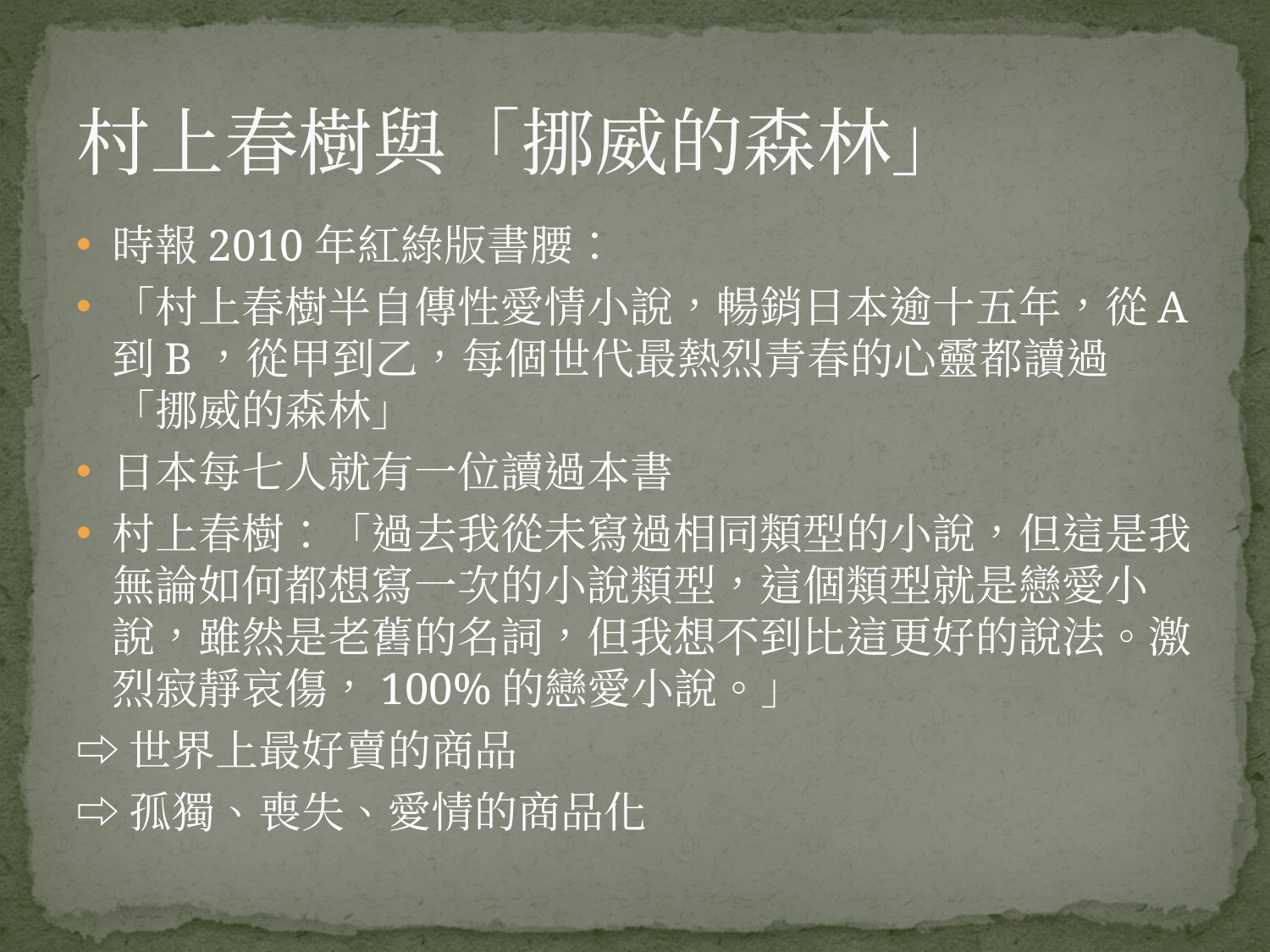

# 村上春樹與「挪威的森林」
時報2010年紅綠版書腰：
「村上春樹半自傳性愛情小說，暢銷日本逾十五年，從A到B，從甲到乙，每個世代最熱烈青春的心靈都讀過「挪威的森林」
日本每七人就有一位讀過本書
村上春樹：「過去我從未寫過相同類型的小說，但這是我無論如何都想寫一次的小說類型，這個類型就是戀愛小說，雖然是老舊的名詞，但我想不到比這更好的說法。激烈寂靜哀傷，100%的戀愛小說。」
⇨世界上最好賣的商品
⇨孤獨、喪失、愛情的商品化